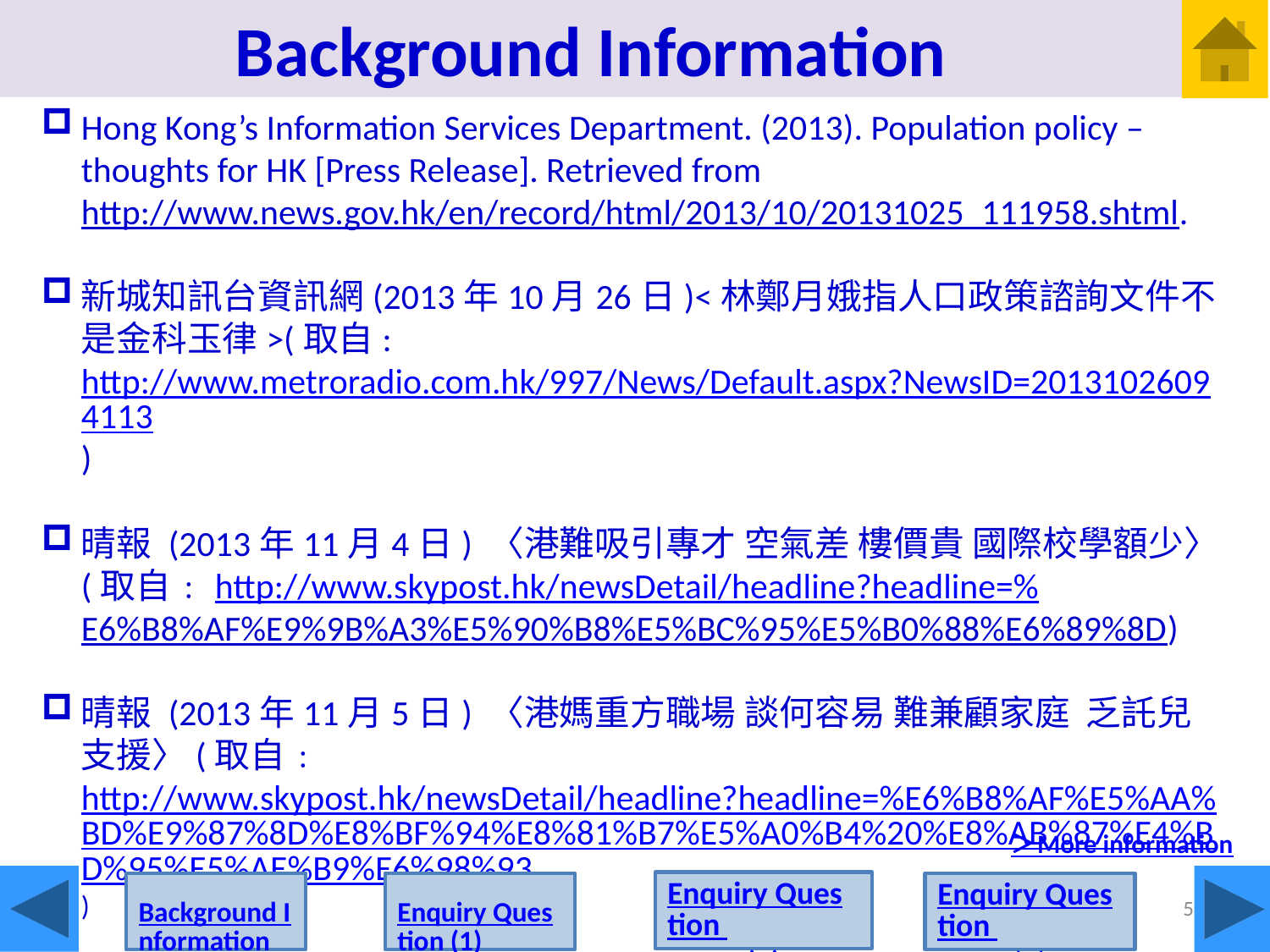

Background Information

Hong Kong’s Information Services Department. (2013). Population policy – thoughts for HK [Press Release]. Retrieved from http://www.news.gov.hk/en/record/html/2013/10/20131025_111958.shtml.

新城知訊台資訊網(2013年10月26日)<林鄭月娥指人口政策諮詢文件不是金科玉律>(取自: http://www.metroradio.com.hk/997/News/Default.aspx?NewsID=20131026094113)

晴報 (2013年11月4日) 〈港難吸引專才 空氣差 樓價貴 國際校學額少〉(取自﹕http://www.skypost.hk/newsDetail/headline?headline=%E6%B8%AF%E9%9B%A3%E5%90%B8%E5%BC%95%E5%B0%88%E6%89%8D)

晴報 (2013年11月5日) 〈港媽重方職場 談何容易 難兼顧家庭  乏託兒支援〉(取自﹕http://www.skypost.hk/newsDetail/headline?headline=%E6%B8%AF%E5%AA%BD%E9%87%8D%E8%BF%94%E8%81%B7%E5%A0%B4%20%E8%AB%87%E4%BD%95%E5%AE%B9%E6%98%93)

＞More information

Enquiry Question (2)
Enquiry Question (1)
Background Information
Enquiry Question (3)
5